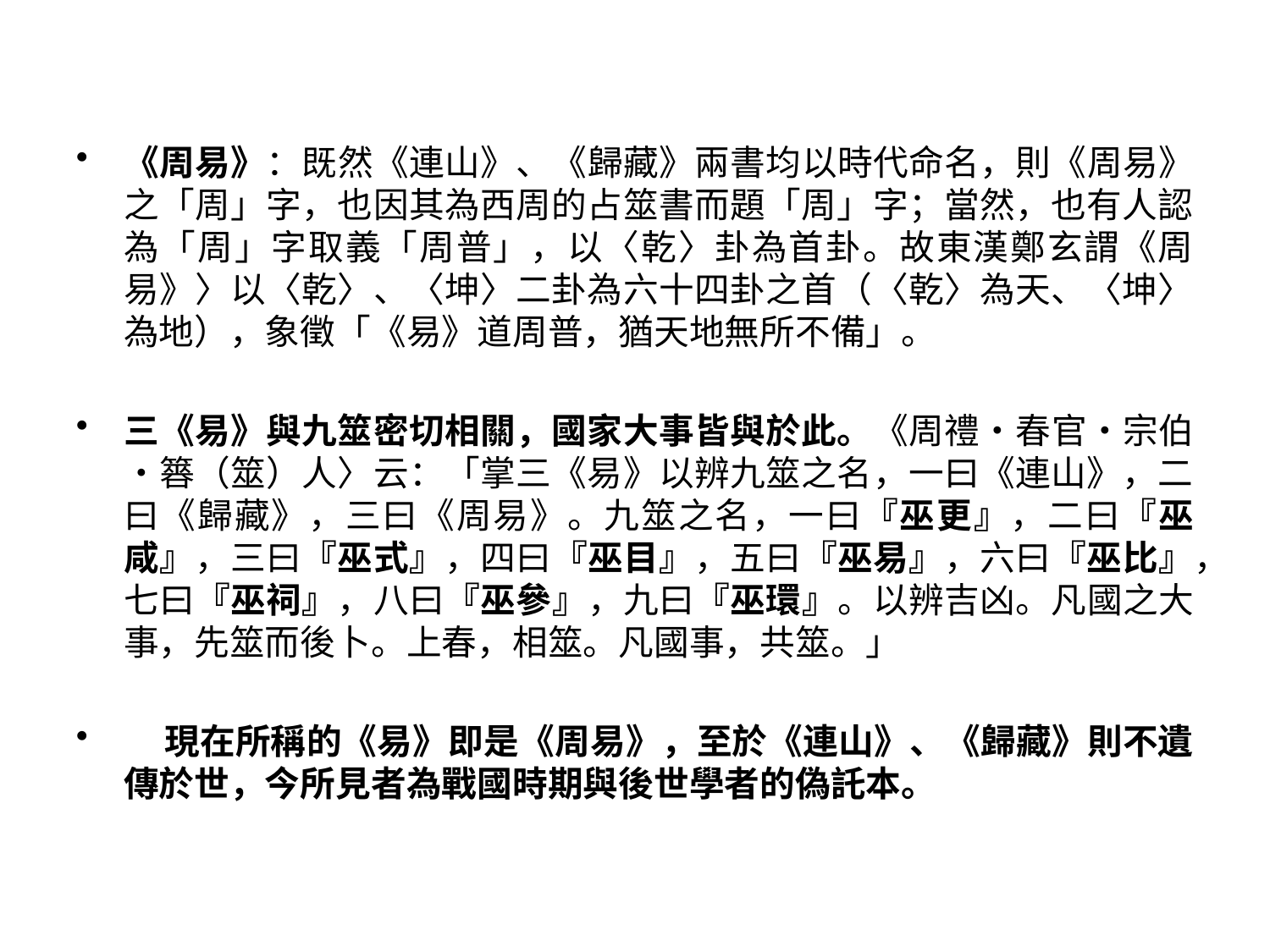

《周易》：既然《連山》、《歸藏》兩書均以時代命名，則《周易》之「周」字，也因其為西周的占筮書而題「周」字；當然，也有人認為「周」字取義「周普」，以〈乾〉卦為首卦。故東漢鄭玄謂《周易》〉以〈乾〉、〈坤〉二卦為六十四卦之首（〈乾〉為天、〈坤〉為地），象徵「《易》道周普，猶天地無所不備」。

三《易》與九筮密切相關，國家大事皆與於此。《周禮‧春官‧宗伯‧簭（筮）人〉云：「掌三《易》以辨九筮之名，一曰《連山》，二曰《歸藏》，三曰《周易》。九筮之名，一曰『巫更』，二曰『巫咸』，三曰『巫式』，四曰『巫目』，五曰『巫易』，六曰『巫比』，七曰『巫祠』，八曰『巫參』，九曰『巫環』。以辨吉凶。凡國之大事，先筮而後卜。上春，相筮。凡國事，共筮。」

    現在所稱的《易》即是《周易》，至於《連山》、《歸藏》則不遺傳於世，今所見者為戰國時期與後世學者的偽託本。